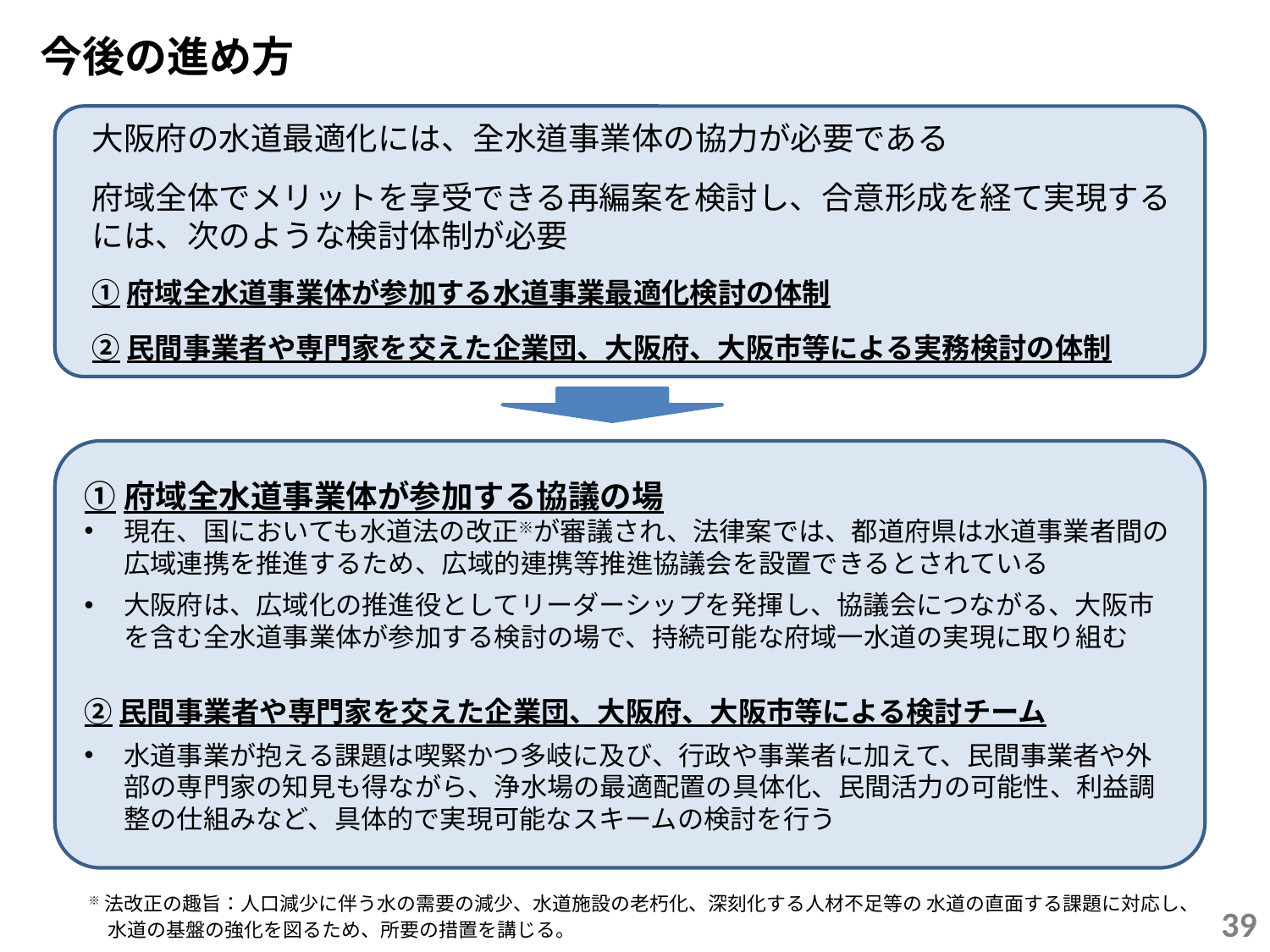

今後の進め方

大阪府の水道最適化には、全水道事業体の協力が必要である
府域全体でメリットを享受できる再編案を検討し、合意形成を経て実現するには、次のような検討体制が必要
①府域全水道事業体が参加する水道事業最適化検討の体制
②民間事業者や専門家を交えた企業団、大阪府、大阪市等による実務検討の体制

①府域全水道事業体が参加する協議の場
現在、国においても水道法の改正※が審議され、法律案では、都道府県は水道事業者間の広域連携を推進するため、広域的連携等推進協議会を設置できるとされている
大阪府は、広域化の推進役としてリーダーシップを発揮し、協議会につながる、大阪市を含む全水道事業体が参加する検討の場で、持続可能な府域一水道の実現に取り組む

②民間事業者や専門家を交えた企業団、大阪府、大阪市等による検討チーム
水道事業が抱える課題は喫緊かつ多岐に及び、行政や事業者に加えて、民間事業者や外部の専門家の知見も得ながら、浄水場の最適配置の具体化、民間活力の可能性、利益調整の仕組みなど、具体的で実現可能なスキームの検討を行う
※法改正の趣旨：人口減少に伴う水の需要の減少、水道施設の老朽化、深刻化する人材不足等の 水道の直面する課題に対応し、
　水道の基盤の強化を図るため、所要の措置を講じる。
39